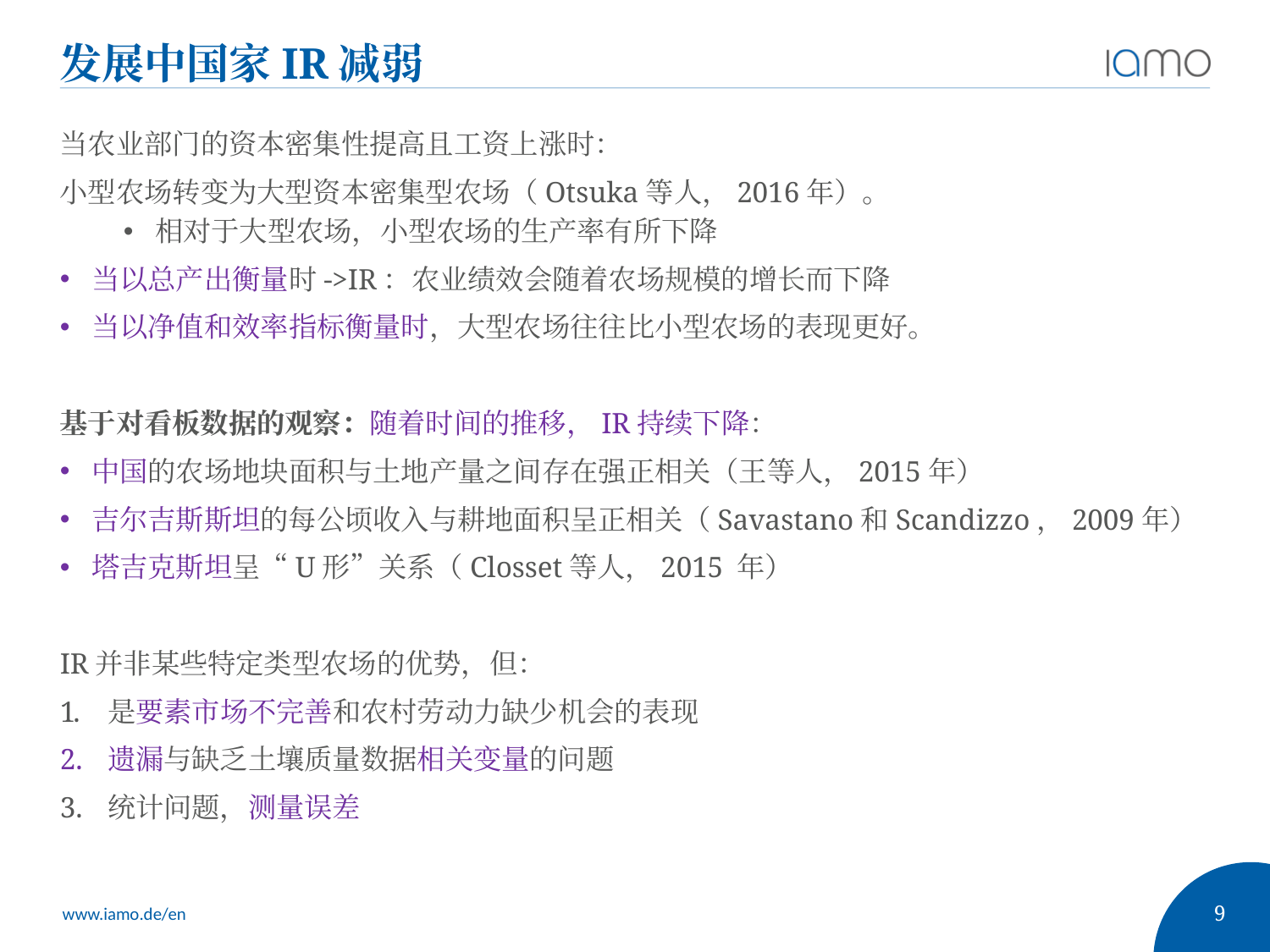

发展中国家IR减弱
当农业部门的资本密集性提高且工资上涨时：
小型农场转变为大型资本密集型农场（Otsuka等人，2016年）。
相对于大型农场，小型农场的生产率有所下降
当以总产出衡量时->IR：农业绩效会随着农场规模的增长而下降
当以净值和效率指标衡量时，大型农场往往比小型农场的表现更好。

基于对看板数据的观察：随着时间的推移，IR持续下降：
中国的农场地块面积与土地产量之间存在强正相关（王等人，2015年）
吉尔吉斯斯坦的每公顷收入与耕地面积呈正相关（Savastano和Scandizzo，2009年）
塔吉克斯坦呈“U形”关系（Closset等人，2015 年）

IR并非某些特定类型农场的优势，但：
是要素市场不完善和农村劳动力缺少机会的表现
遗漏与缺乏土壤质量数据相关变量的问题
统计问题，测量误差
9